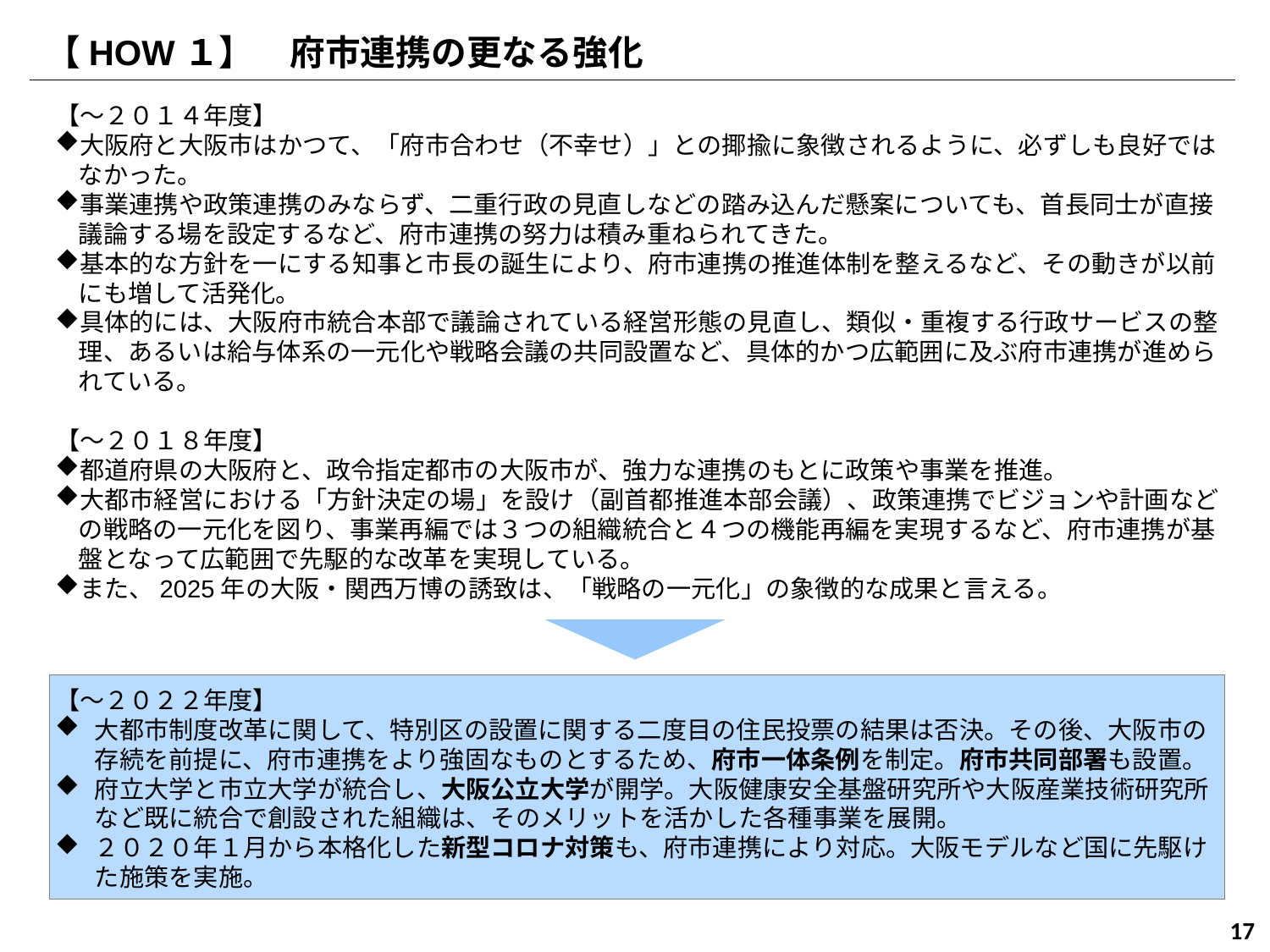

【HOW１】　府市連携の更なる強化
【～２０１４年度】
大阪府と大阪市はかつて、「府市合わせ（不幸せ）」との揶揄に象徴されるように、必ずしも良好ではなかった。
事業連携や政策連携のみならず、二重行政の見直しなどの踏み込んだ懸案についても、首長同士が直接議論する場を設定するなど、府市連携の努力は積み重ねられてきた。
基本的な方針を一にする知事と市長の誕生により、府市連携の推進体制を整えるなど、その動きが以前にも増して活発化。
具体的には、大阪府市統合本部で議論されている経営形態の見直し、類似・重複する行政サービスの整理、あるいは給与体系の一元化や戦略会議の共同設置など、具体的かつ広範囲に及ぶ府市連携が進められている。

【～２０１８年度】
都道府県の大阪府と、政令指定都市の大阪市が、強力な連携のもとに政策や事業を推進。
大都市経営における「方針決定の場」を設け（副首都推進本部会議）、政策連携でビジョンや計画などの戦略の一元化を図り、事業再編では３つの組織統合と４つの機能再編を実現するなど、府市連携が基盤となって広範囲で先駆的な改革を実現している。
また、2025年の大阪・関西万博の誘致は、「戦略の一元化」の象徴的な成果と言える。

【～２０２２年度】
大都市制度改革に関して、特別区の設置に関する二度目の住民投票の結果は否決。その後、大阪市の存続を前提に、府市連携をより強固なものとするため、府市一体条例を制定。府市共同部署も設置。
府立大学と市立大学が統合し、大阪公立大学が開学。大阪健康安全基盤研究所や大阪産業技術研究所など既に統合で創設された組織は、そのメリットを活かした各種事業を展開。
２０２０年１月から本格化した新型コロナ対策も、府市連携により対応。大阪モデルなど国に先駆けた施策を実施。
17